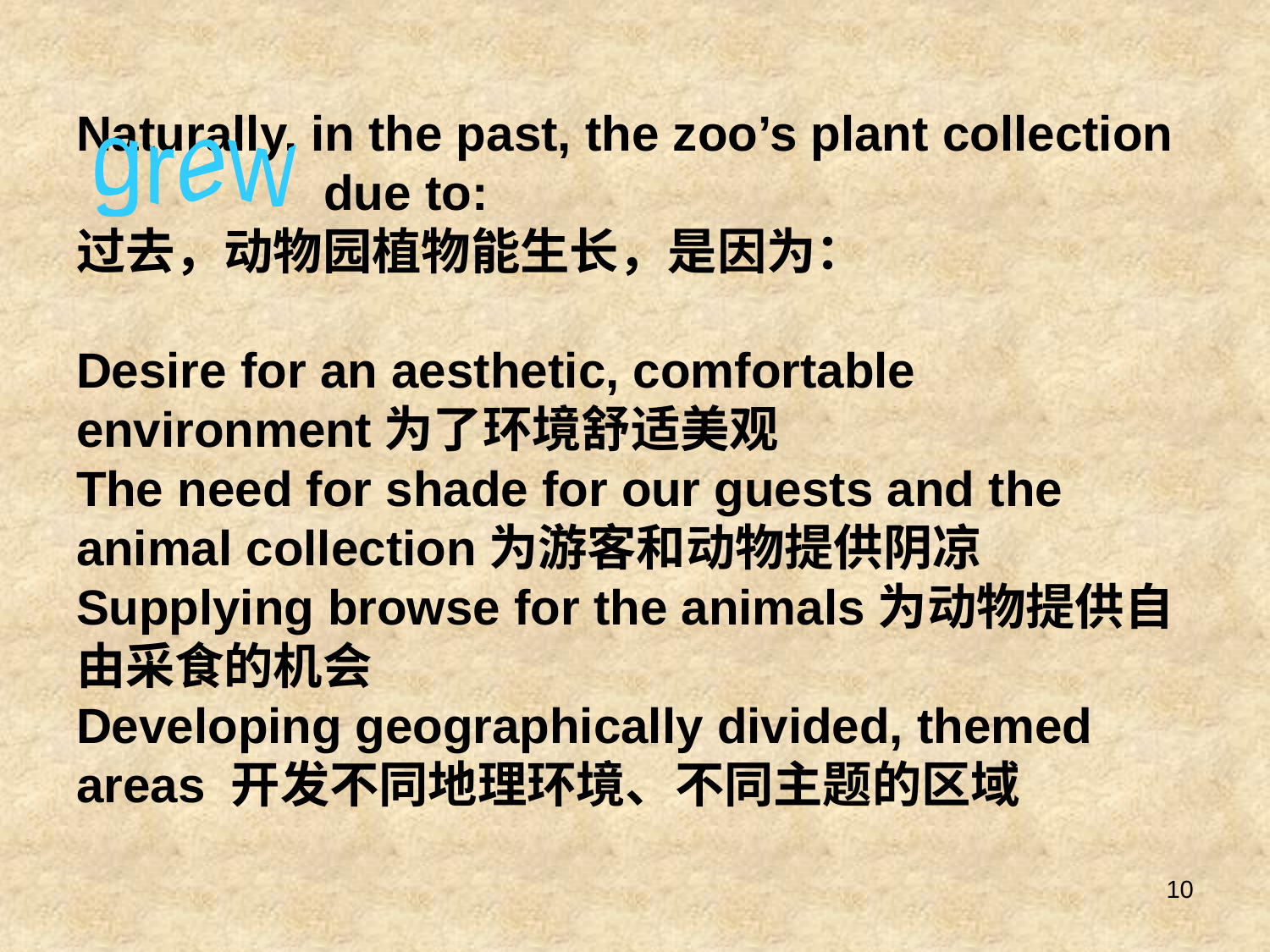

Naturally, in the past, the zoo’s plant collection
                  due to:
过去，动物园植物能生长，是因为：

Desire for an aesthetic, comfortable environment为了环境舒适美观
The need for shade for our guests and the animal collection为游客和动物提供阴凉
Supplying browse for the animals为动物提供自由采食的机会
Developing geographically divided, themed areas 开发不同地理环境、不同主题的区域

grew
10